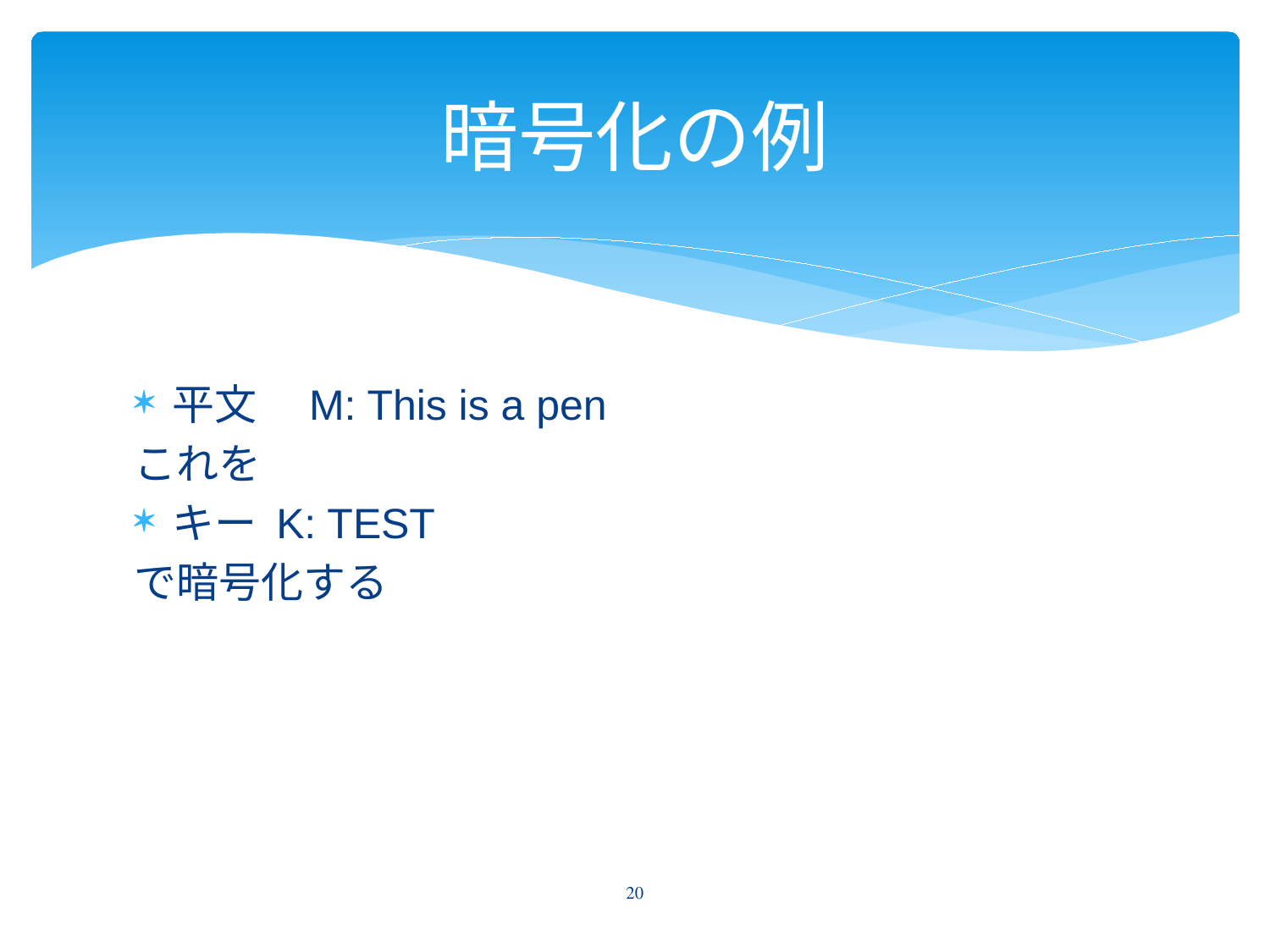

# 暗号化の例
平文　M: This is a pen
これを
キー K: TEST
で暗号化する
20